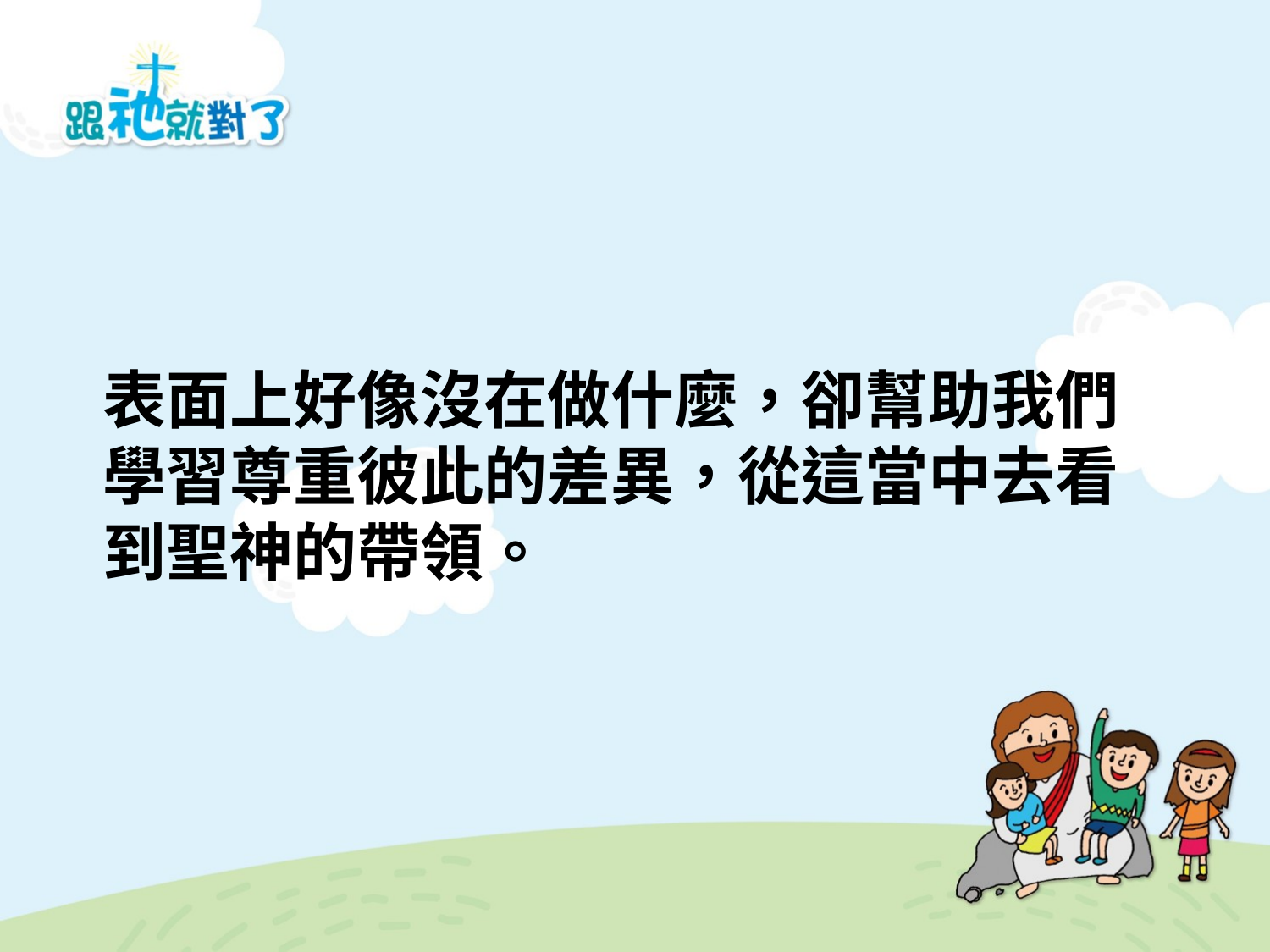

表面上好像沒在做什麼，卻幫助我們學習尊重彼此的差異，從這當中去看到聖神的帶領。